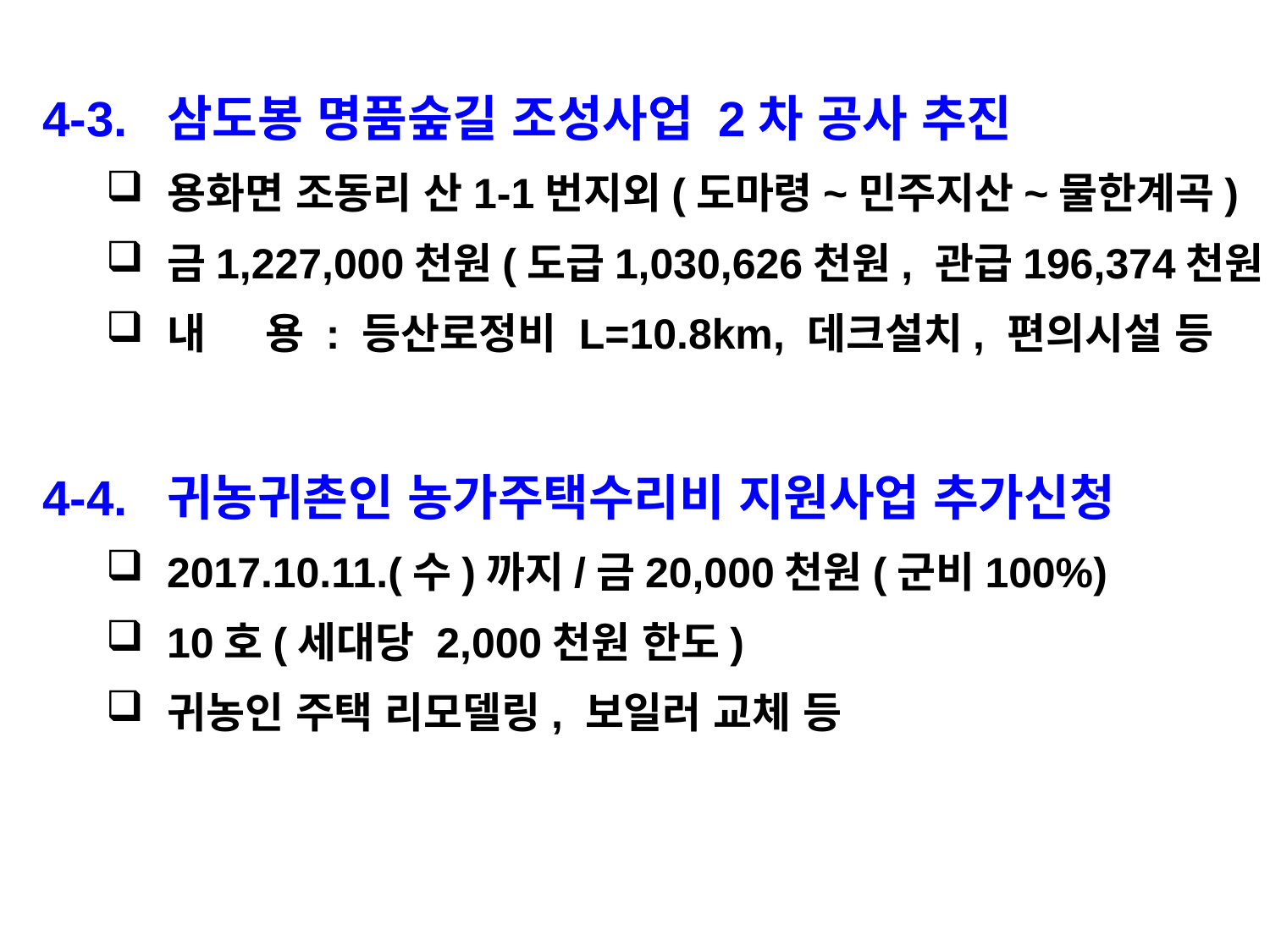

4-3.  삼도봉 명품숲길 조성사업 2차 공사 추진
용화면 조동리 산1-1번지외(도마령~민주지산~물한계곡)
금1,227,000천원(도급1,030,626천원, 관급196,374천원)
내     용 : 등산로정비 L=10.8km, 데크설치, 편의시설 등

4-4.  귀농귀촌인 농가주택수리비 지원사업 추가신청
2017.10.11.(수)까지/금20,000천원(군비100%)
10호(세대당 2,000천원 한도)
귀농인 주택 리모델링, 보일러 교체 등